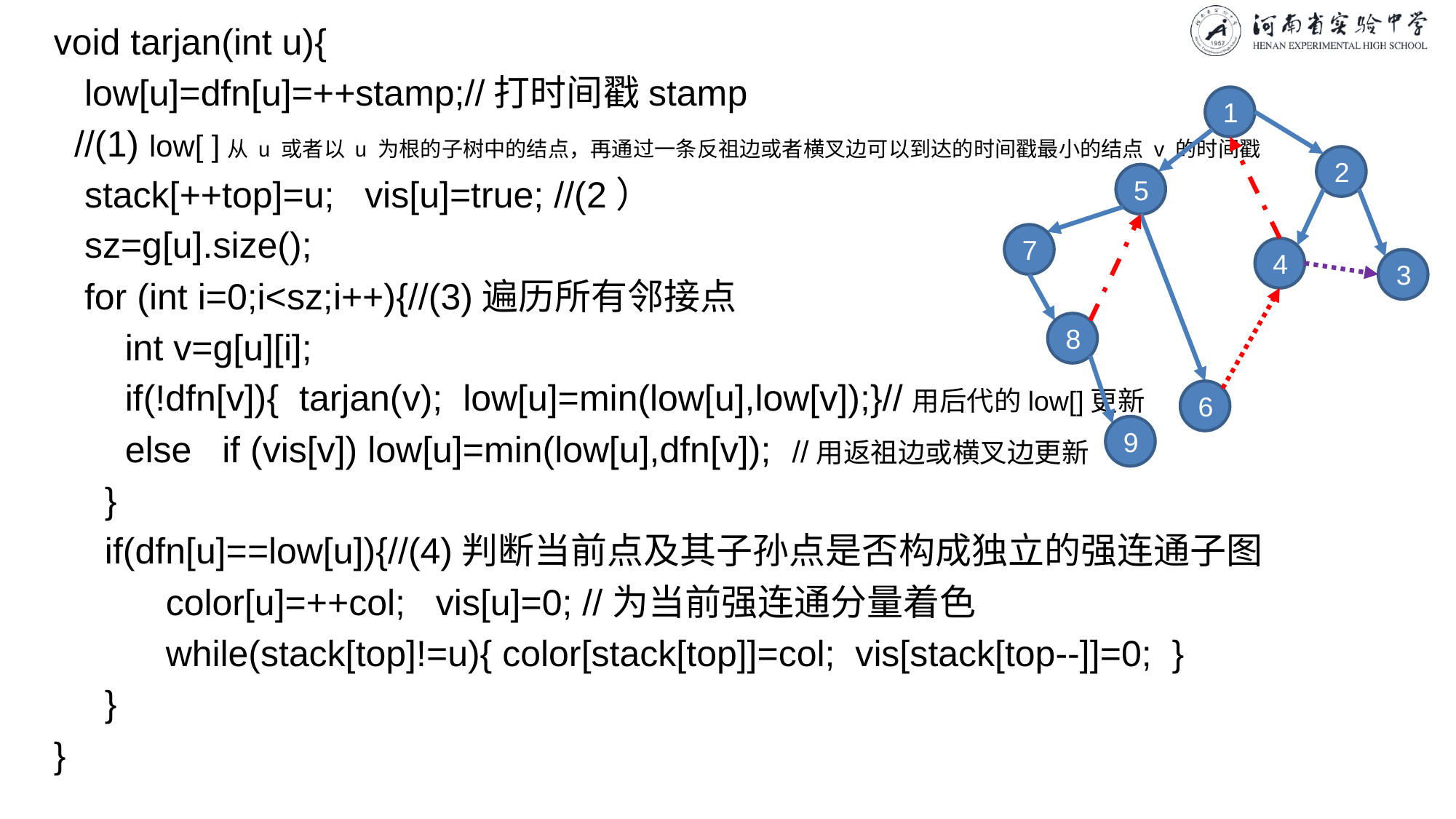

void tarjan(int u){
   low[u]=dfn[u]=++stamp;//打时间戳stamp
  //(1) low[ ]从 u 或者以 u 为根的子树中的结点，再通过一条反祖边或者横叉边可以到达的时间戳最小的结点 v 的时间戳
   stack[++top]=u;   vis[u]=true; //(2）
   sz=g[u].size();
   for (int i=0;i<sz;i++){//(3)遍历所有邻接点
       int v=g[u][i];
       if(!dfn[v]){  tarjan(v);  low[u]=min(low[u],low[v]);}//用后代的low[]更新
       else   if (vis[v]) low[u]=min(low[u],dfn[v]);  //用返祖边或横叉边更新
     }
     if(dfn[u]==low[u]){//(4)判断当前点及其子孙点是否构成独立的强连通子图
           color[u]=++col;   vis[u]=0; //为当前强连通分量着色
           while(stack[top]!=u){ color[stack[top]]=col;  vis[stack[top--]]=0;  }
     }
}
1
2
5
7
4
3
8
6
9